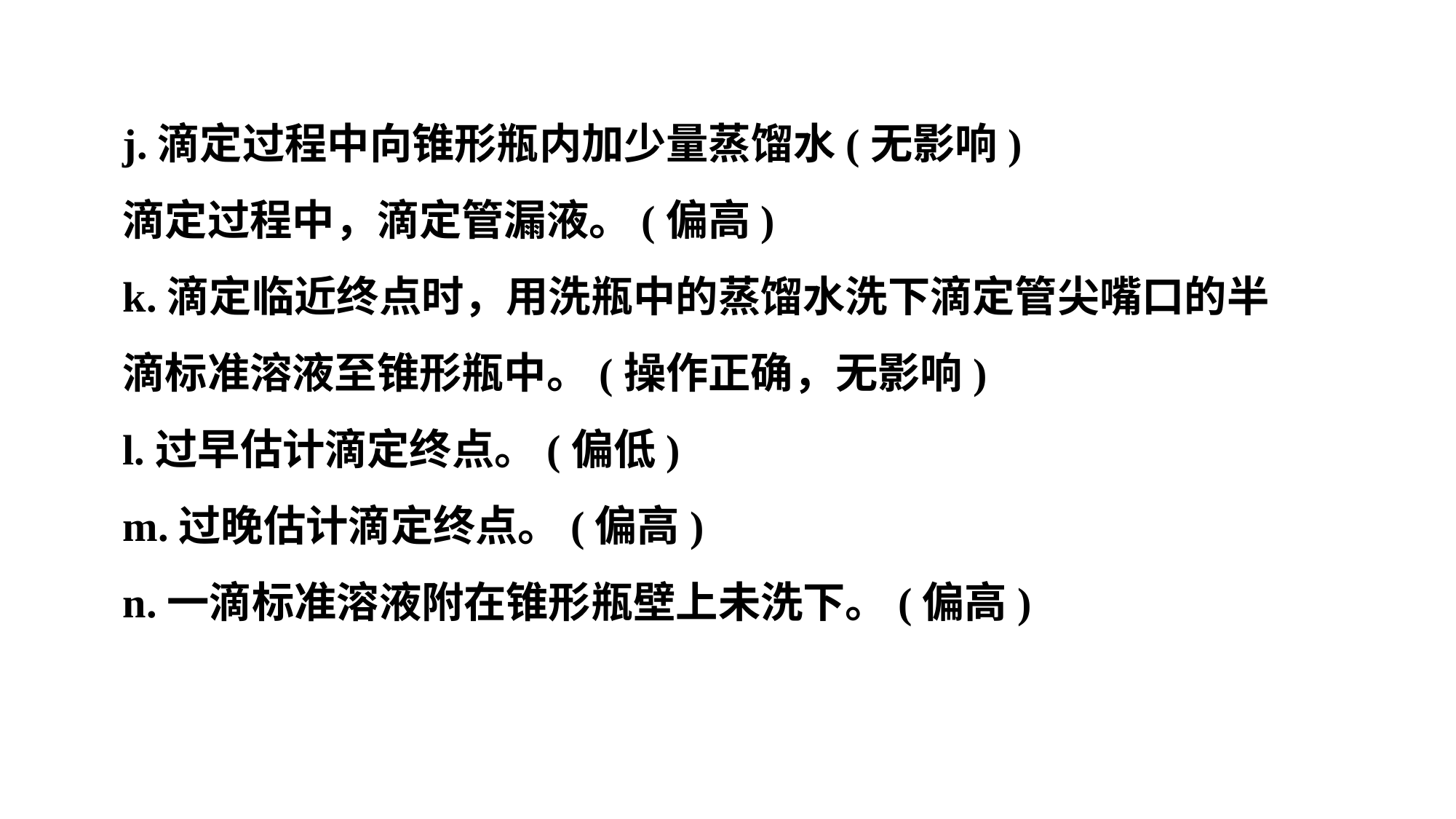

j.滴定过程中向锥形瓶内加少量蒸馏水(无影响)
滴定过程中，滴定管漏液。(偏高)
k.滴定临近终点时，用洗瓶中的蒸馏水洗下滴定管尖嘴口的半滴标准溶液至锥形瓶中。(操作正确，无影响)
l.过早估计滴定终点。(偏低)
m.过晚估计滴定终点。(偏高)
n.一滴标准溶液附在锥形瓶壁上未洗下。(偏高)